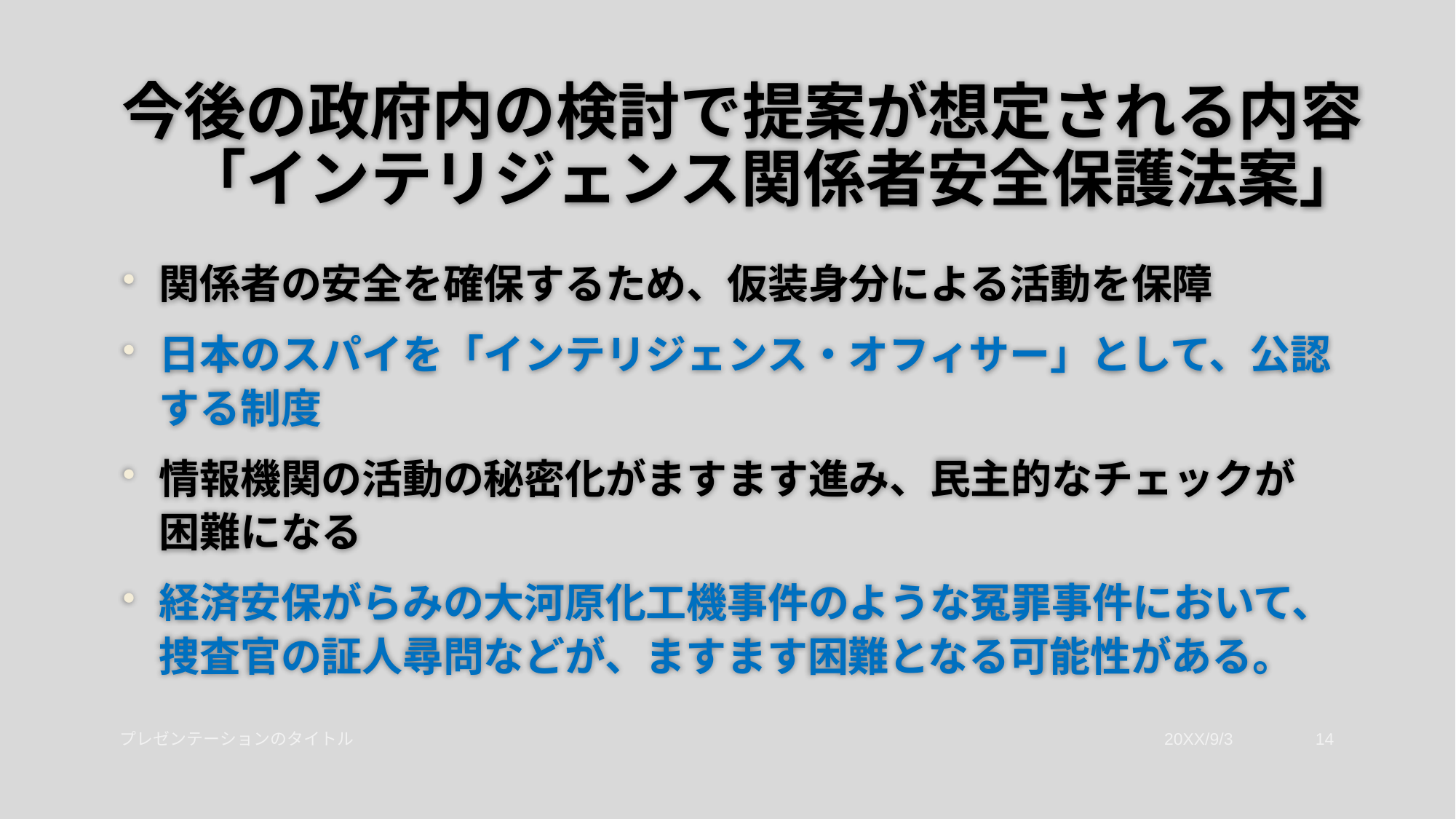

# 今後の政府内の検討で提案が想定される内容　「インテリジェンス関係者安全保護法案」
関係者の安全を確保するため、仮装身分による活動を保障
日本のスパイを「インテリジェンス・オフィサー」として、公認する制度
情報機関の活動の秘密化がますます進み、民主的なチェックが困難になる
経済安保がらみの大河原化工機事件のような冤罪事件において、捜査官の証人尋問などが、ますます困難となる可能性がある。
プレゼンテーションのタイトル
20XX/9/3
14